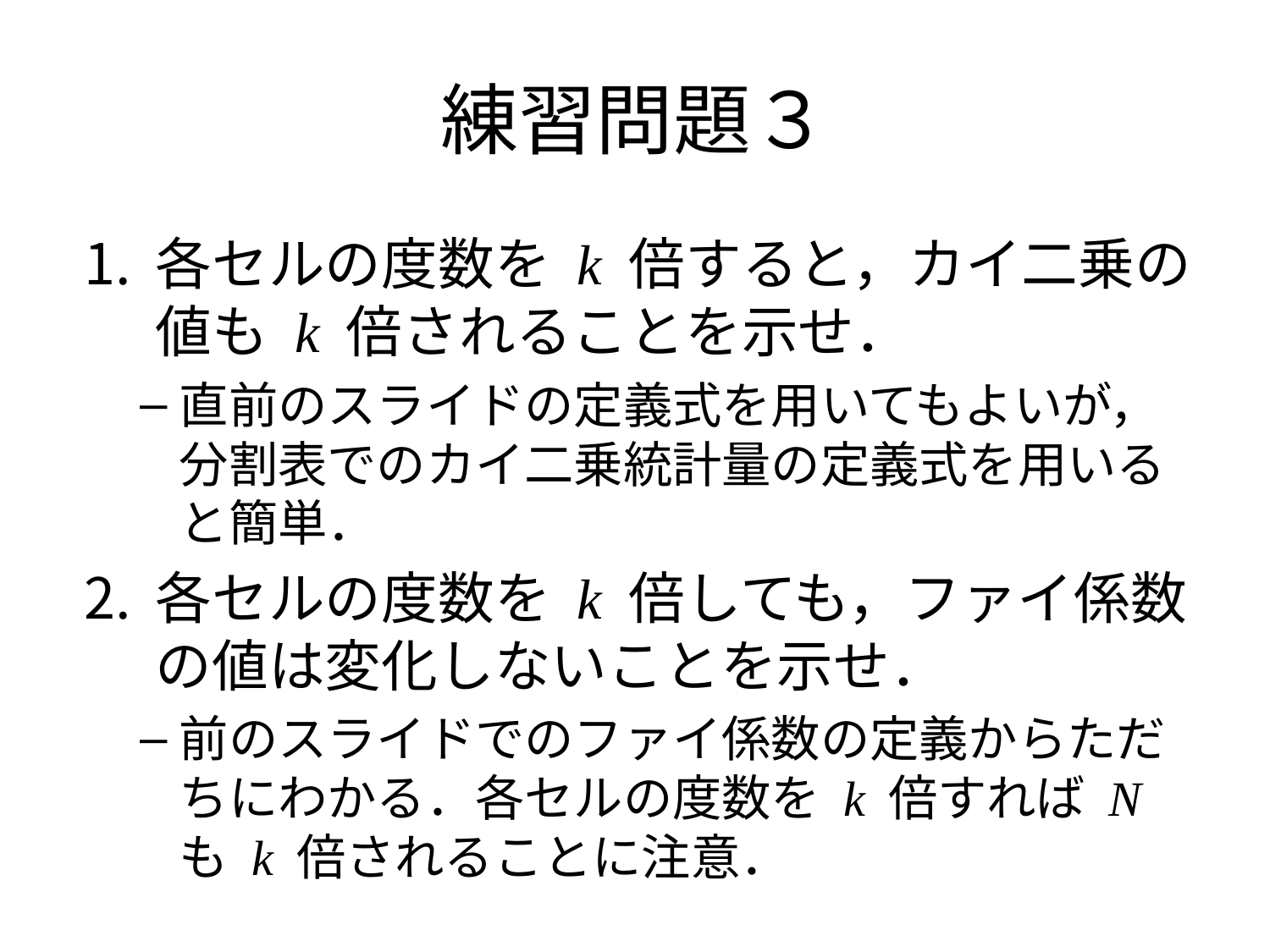

# 練習問題３
各セルの度数を k 倍すると，カイ二乗の値も k 倍されることを示せ．
直前のスライドの定義式を用いてもよいが，分割表でのカイ二乗統計量の定義式を用いると簡単．
各セルの度数を k 倍しても，ファイ係数の値は変化しないことを示せ．
前のスライドでのファイ係数の定義からただちにわかる．各セルの度数を k 倍すれば N も k 倍されることに注意．